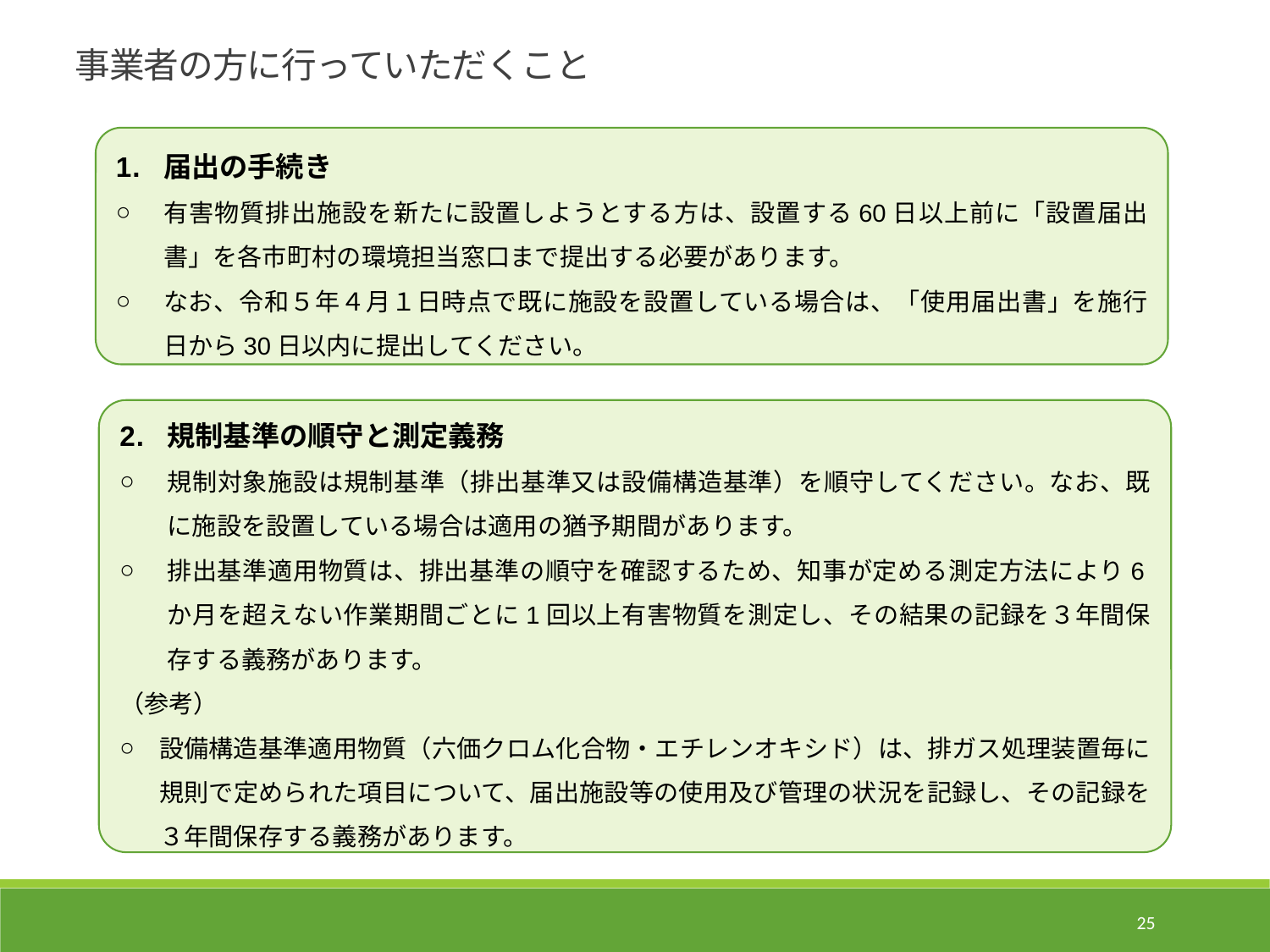

事業者の方に行っていただくこと
届出の手続き
有害物質排出施設を新たに設置しようとする方は、設置する60日以上前に「設置届出書」を各市町村の環境担当窓口まで提出する必要があります。
なお、令和５年４月１日時点で既に施設を設置している場合は、「使用届出書」を施行日から30日以内に提出してください。
規制基準の順守と測定義務
規制対象施設は規制基準（排出基準又は設備構造基準）を順守してください。なお、既に施設を設置している場合は適用の猶予期間があります。
排出基準適用物質は、排出基準の順守を確認するため、知事が定める測定方法により6か月を超えない作業期間ごとに1回以上有害物質を測定し、その結果の記録を３年間保存する義務があります。
（参考）
設備構造基準適用物質（六価クロム化合物・エチレンオキシド）は、排ガス処理装置毎に規則で定められた項目について、届出施設等の使用及び管理の状況を記録し、その記録を３年間保存する義務があります。
25